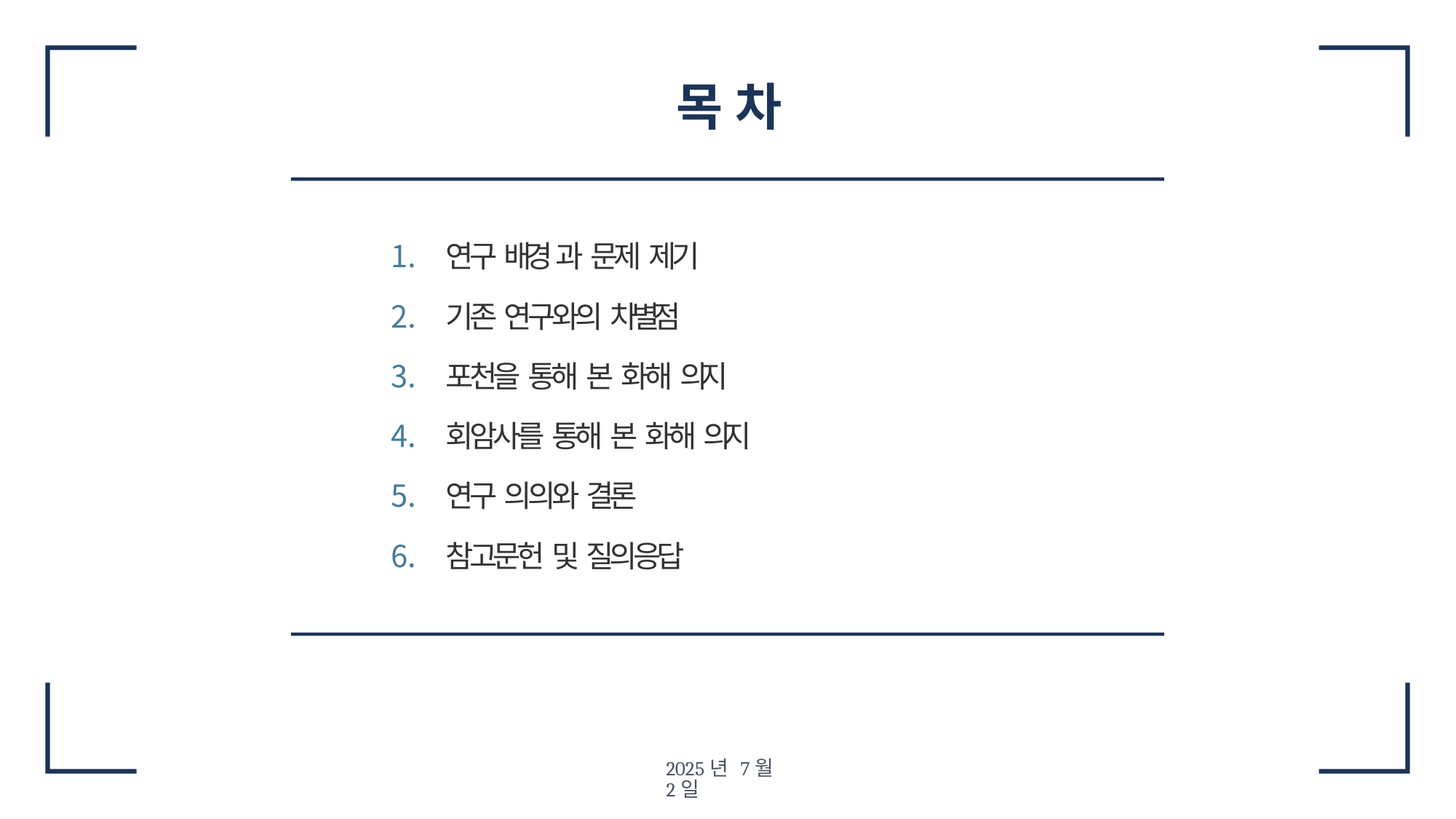

# 목 차

연구 배경 과 문제 제기
기존 연구와의 차별점
포천을 통해 본 화해 의지
회암사를 통해 본 화해 의지
연구 의의와 결론
참고문헌 및 질의응답

2025년 7월 2일